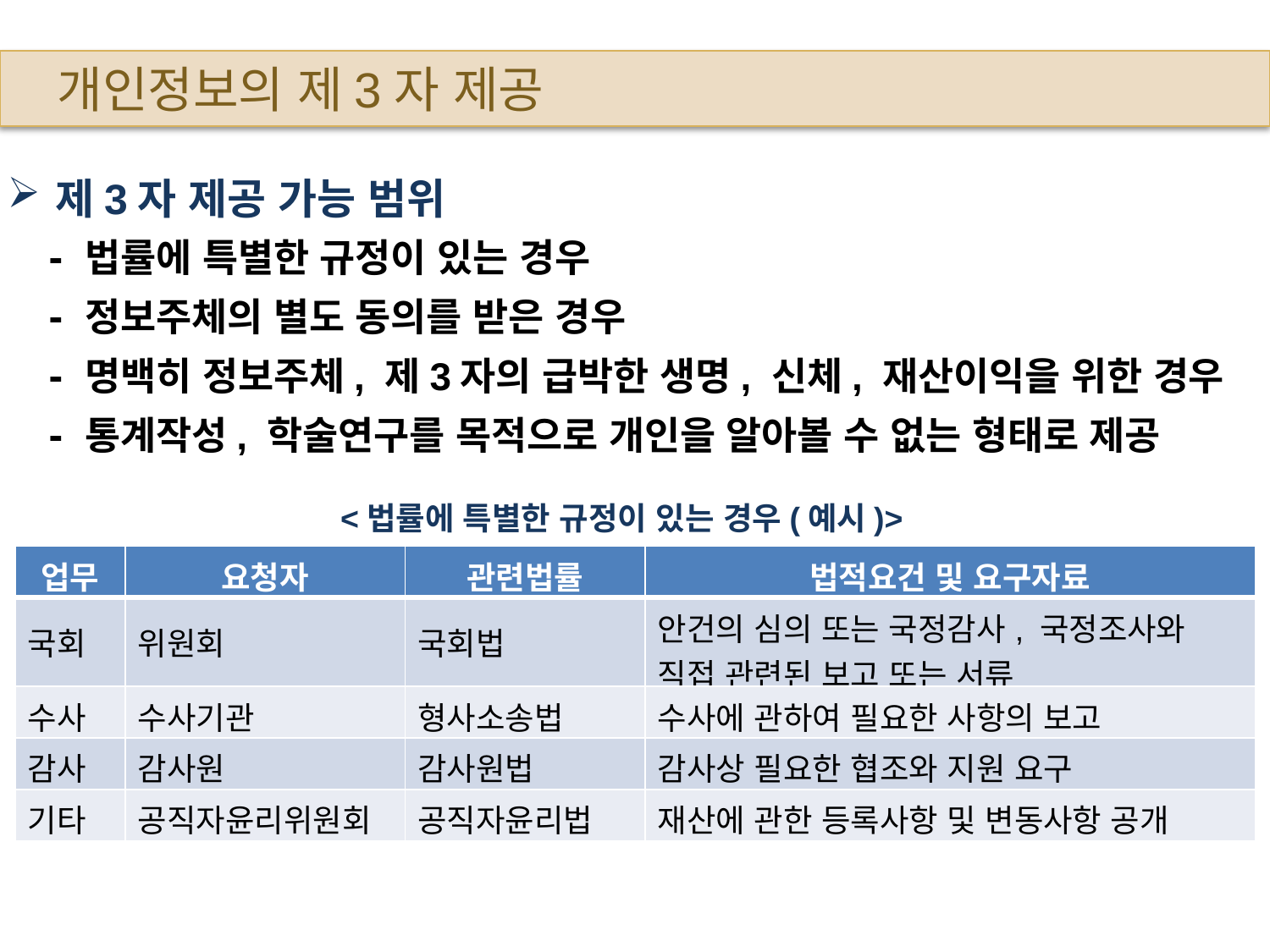

개인정보의 제3자 제공
제3자 제공 가능 범위
   - 법률에 특별한 규정이 있는 경우
   - 정보주체의 별도 동의를 받은 경우
   - 명백히 정보주체, 제3자의 급박한 생명, 신체, 재산이익을 위한 경우
   - 통계작성, 학술연구를 목적으로 개인을 알아볼 수 없는 형태로 제공
<법률에 특별한 규정이 있는 경우(예시)>
| 업무 | 요청자 | 관련법률 | 법적요건 및 요구자료 |
| --- | --- | --- | --- |
| 국회 | 위원회 | 국회법 | 안건의 심의 또는 국정감사, 국정조사와 직접 관련된 보고 또는 서류 |
| 수사 | 수사기관 | 형사소송법 | 수사에 관하여 필요한 사항의 보고 |
| 감사 | 감사원 | 감사원법 | 감사상 필요한 협조와 지원 요구 |
| 기타 | 공직자윤리위원회 | 공직자윤리법 | 재산에 관한 등록사항 및 변동사항 공개 |